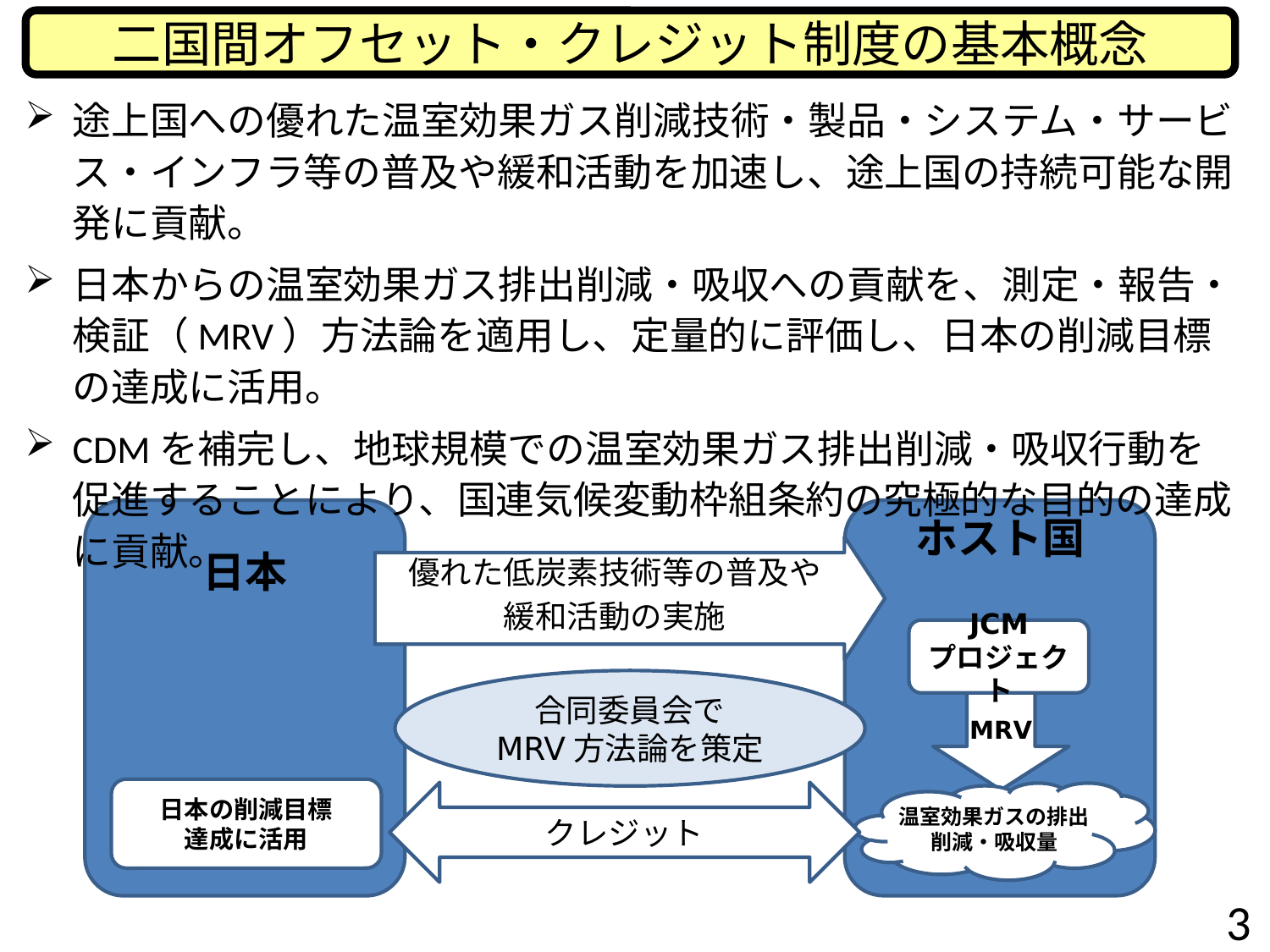

二国間オフセット・クレジット制度の基本概念
途上国への優れた温室効果ガス削減技術・製品・システム・サービス・インフラ等の普及や緩和活動を加速し、途上国の持続可能な開発に貢献。
日本からの温室効果ガス排出削減・吸収への貢献を、測定・報告・検証（MRV）方法論を適用し、定量的に評価し、日本の削減目標の達成に活用。
CDMを補完し、地球規模での温室効果ガス排出削減・吸収行動を促進することにより、国連気候変動枠組条約の究極的な目的の達成に貢献。
ホスト国

日本

優れた低炭素技術等の普及や
緩和活動の実施
JCM
プロジェクト
合同委員会で
MRV方法論を策定
MRV
日本の削減目標
達成に活用
クレジット
温室効果ガスの排出削減・吸収量
3